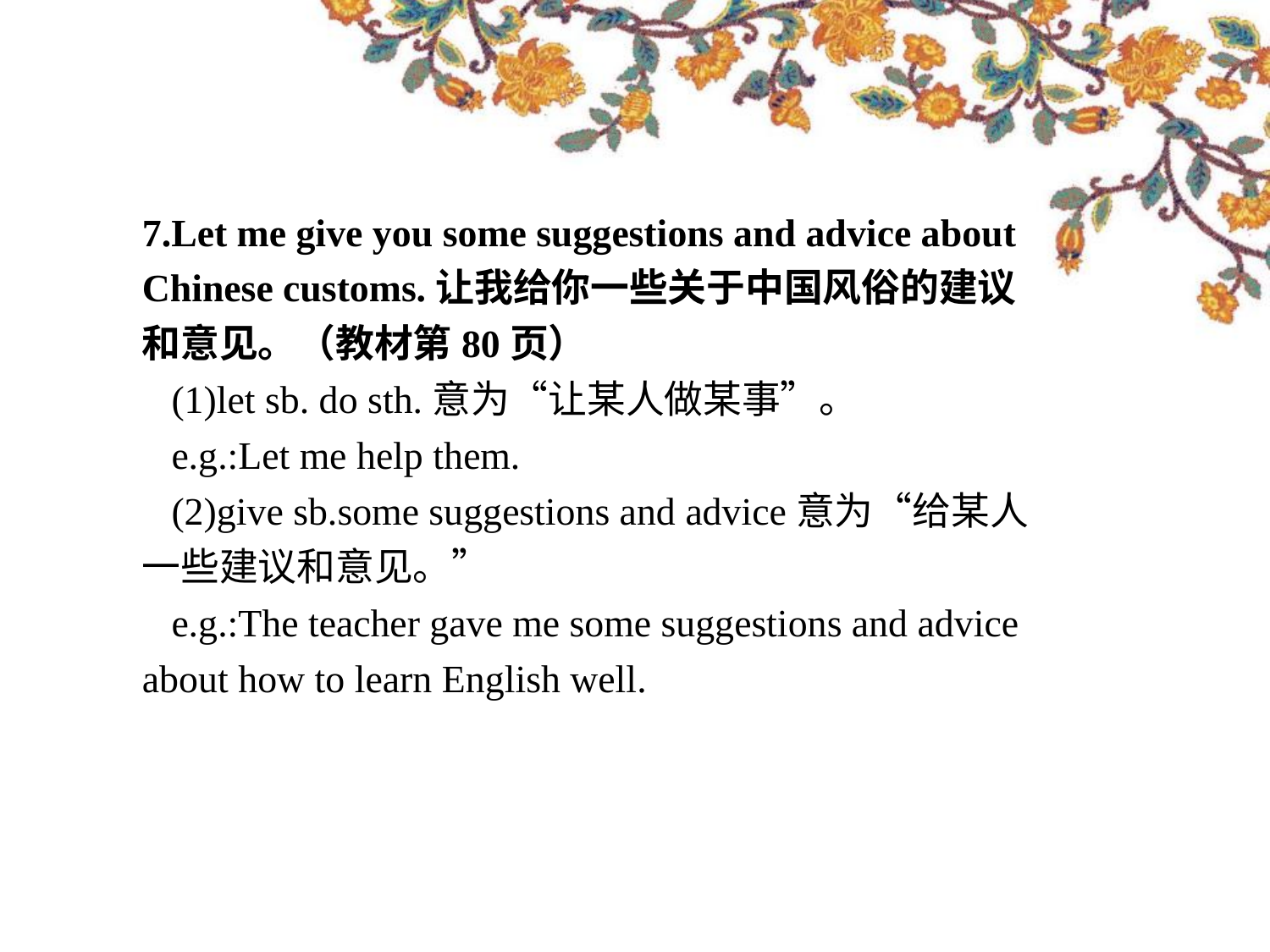

7.Let me give you some suggestions and advice about
Chinese customs.让我给你一些关于中国风俗的建议和意见。（教材第80页）
   (1)let sb. do sth.意为“让某人做某事”。
   e.g.:Let me help them.
   (2)give sb.some suggestions and advice意为“给某人一些建议和意见。”
   e.g.:The teacher gave me some suggestions and advice about how to learn English well.